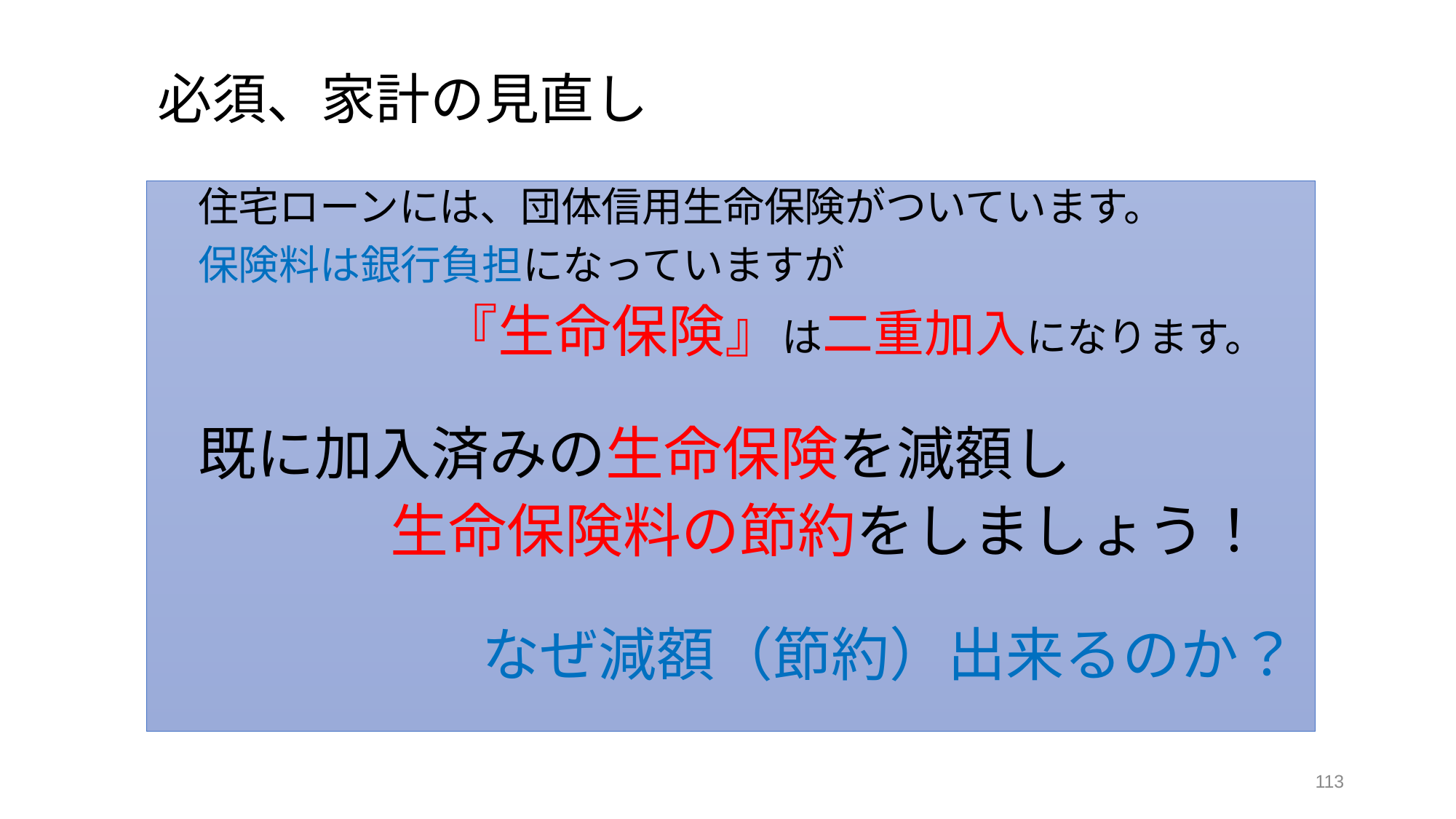

# 必須、家計の見直し
　住宅ローンには、団体信用生命保険がついています。
　保険料は銀行負担になっていますが
　　　　　　　『生命保険』は二重加入になります。

　既に加入済みの生命保険を減額し
　　　　生命保険料の節約をしましょう！

　　　　　　　　なぜ減額（節約）出来るのか？
113